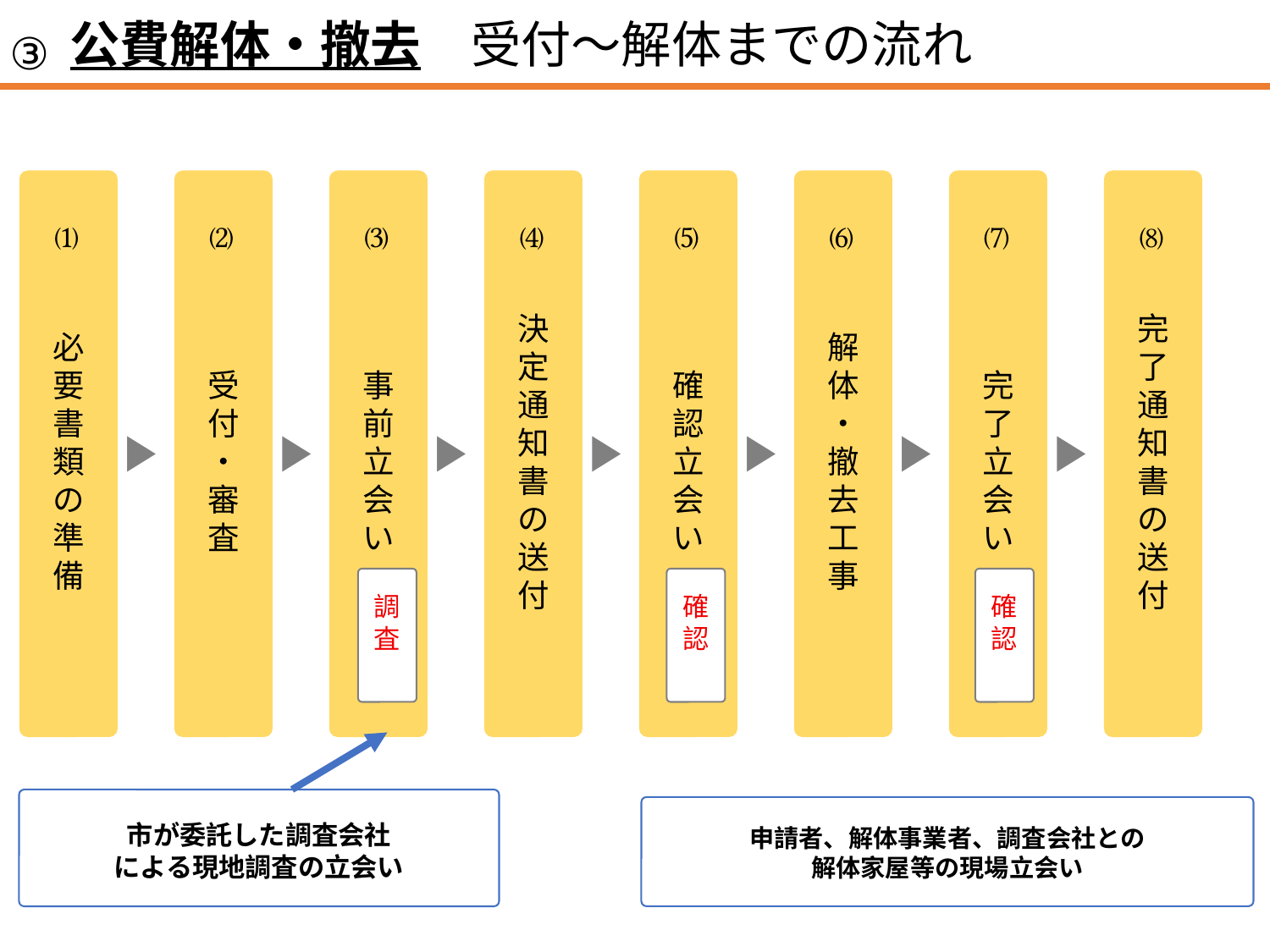

公費解体・撤去　受付～解体までの流れ
③

⑴
⑵
⑶
⑷
⑸
⑹
⑺
⑻
必
要
書
類
の
準
備
受
付
・
審
査
事
前
立
会
い
決
定
通
知
書
の
送
付
確
認
立
会
い
解
体
・
撤
去
工
事
完
了
立
会
い
完
了
通
知
書
の
送
付
▶
▶
▶
▶
▶
▶
▶

調
査
確
認
確
認

市が委託した調査会社
による現地調査の立会い
申請者、解体事業者、調査会社との
解体家屋等の現場立会い